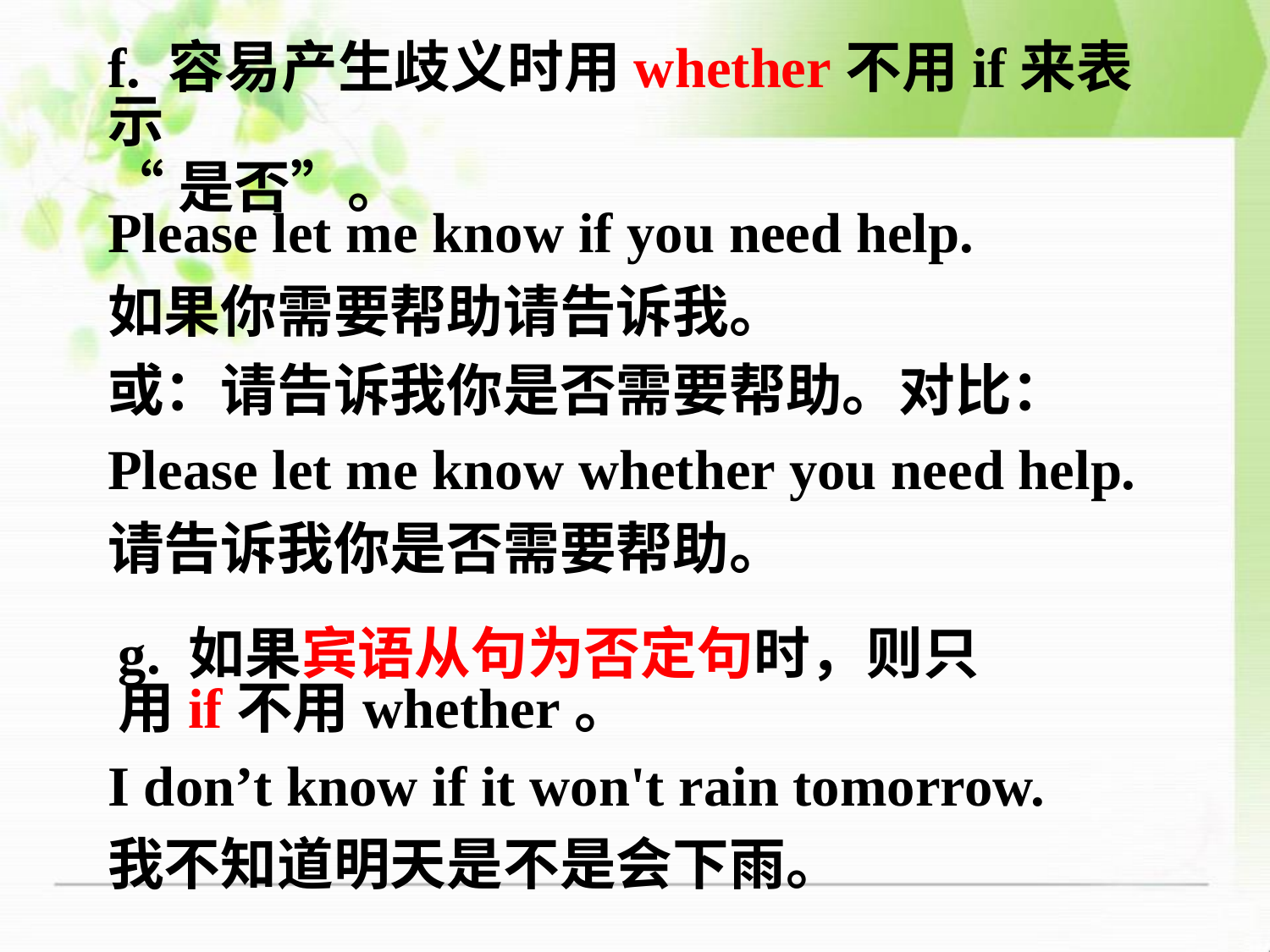

f. 容易产生歧义时用whether不用if来表示
“是否”。
Please let me know if you need help.
如果你需要帮助请告诉我。
或：请告诉我你是否需要帮助。对比：
Please let me know whether you need help.
请告诉我你是否需要帮助。

I don’t know if it won't rain tomorrow.
我不知道明天是不是会下雨。
g. 如果宾语从句为否定句时，则只用if不用whether。